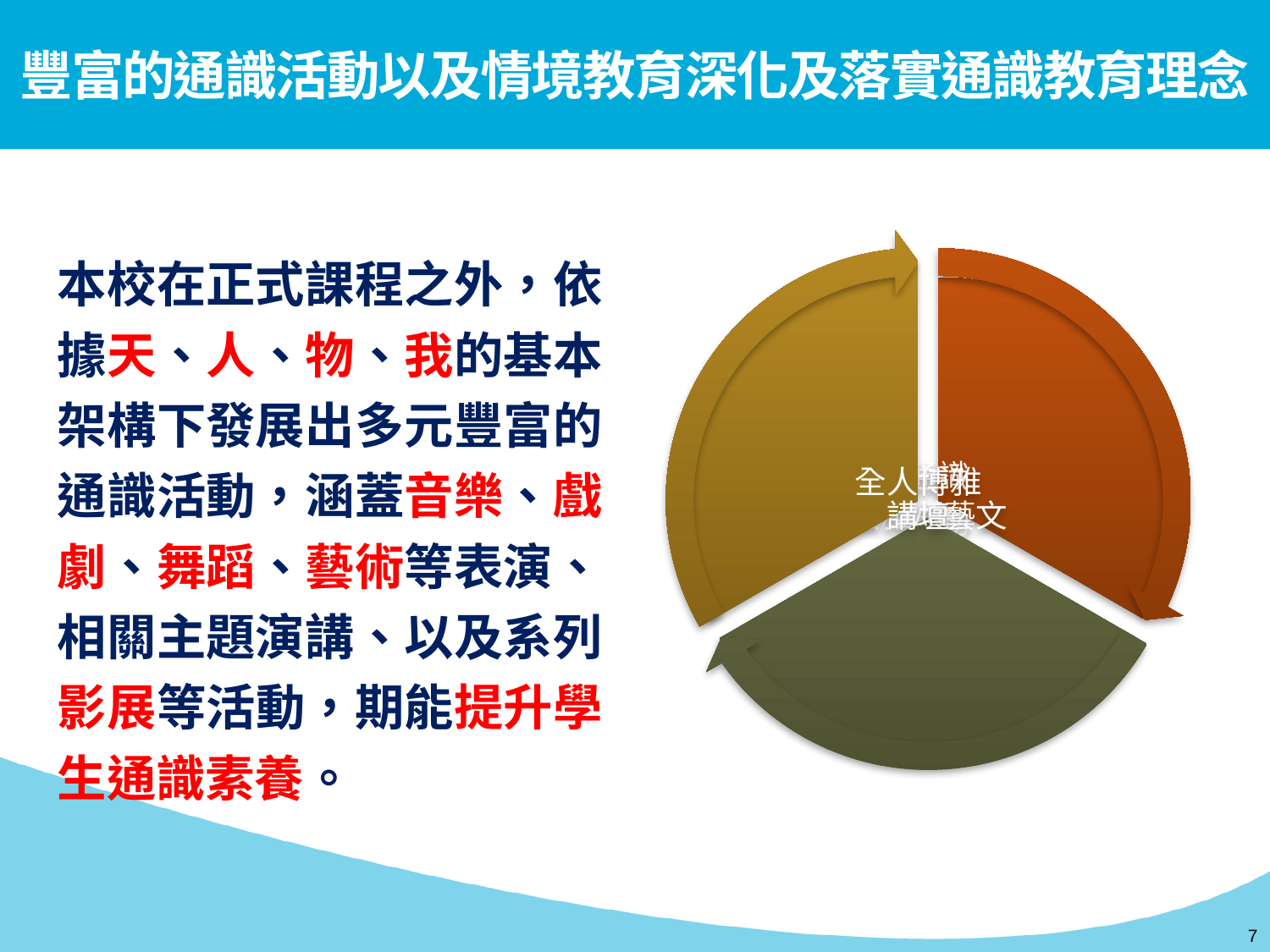

豐富的通識活動以及情境教育深化及落實通識教育理念
通識
活動
風雅頌藝文
全人博雅
講壇
本校在正式課程之外，依據天、人、物、我的基本架構下發展出多元豐富的通識活動，涵蓋音樂、戲劇、舞蹈、藝術等表演、相關主題演講、以及系列影展等活動，期能提升學生通識素養。
7